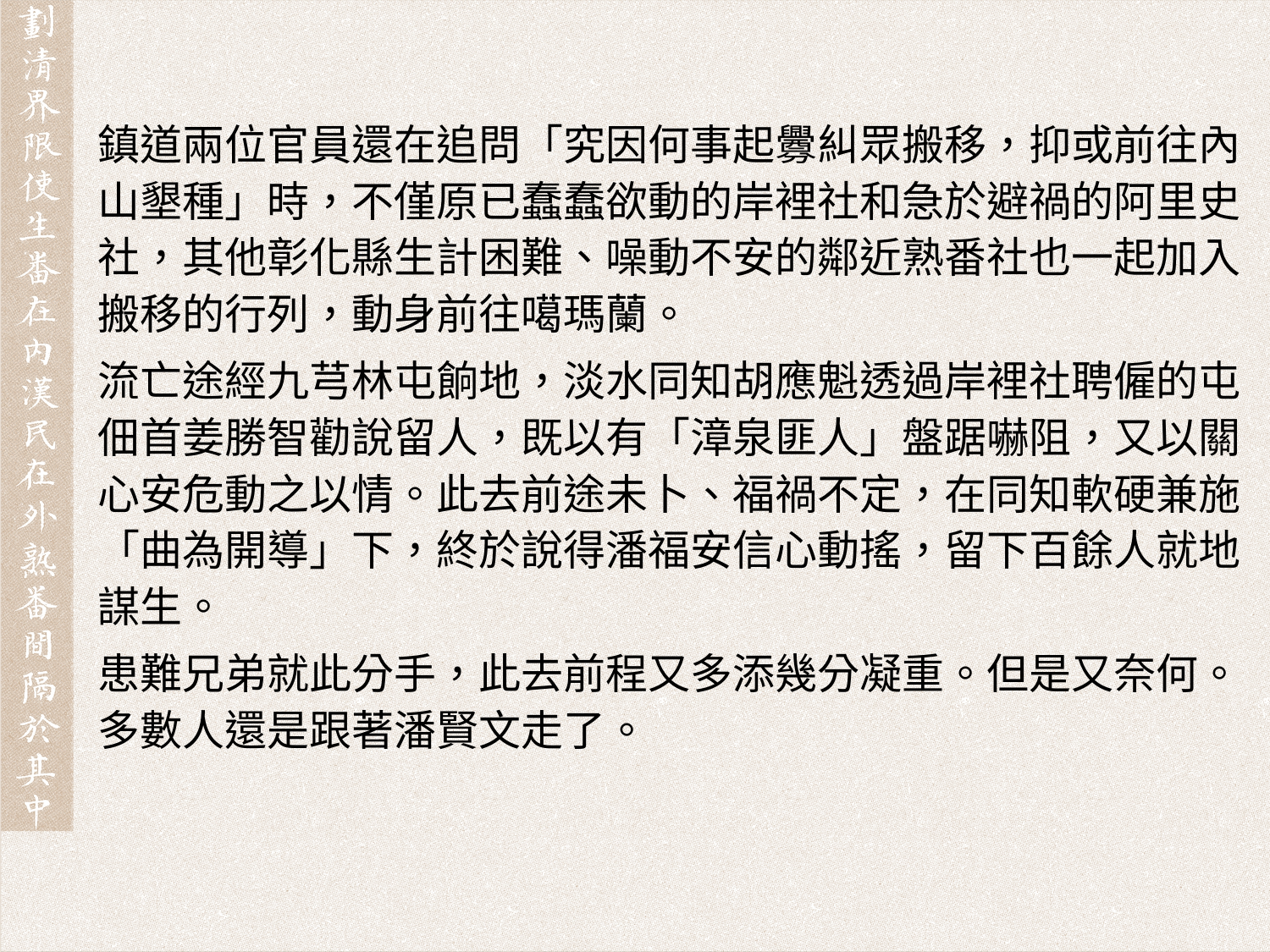

鎮道兩位官員還在追問「究因何事起釁糾眾搬移，抑或前往內山墾種」時，不僅原已蠢蠢欲動的岸裡社和急於避禍的阿里史社，其他彰化縣生計困難、噪動不安的鄰近熟番社也一起加入搬移的行列，動身前往噶瑪蘭。
流亡途經九芎林屯餉地，淡水同知胡應魁透過岸裡社聘僱的屯佃首姜勝智勸說留人，既以有「漳泉匪人」盤踞嚇阻，又以關心安危動之以情。此去前途未卜、福禍不定，在同知軟硬兼施「曲為開導」下，終於說得潘福安信心動搖，留下百餘人就地謀生。
患難兄弟就此分手，此去前程又多添幾分凝重。但是又奈何。多數人還是跟著潘賢文走了。